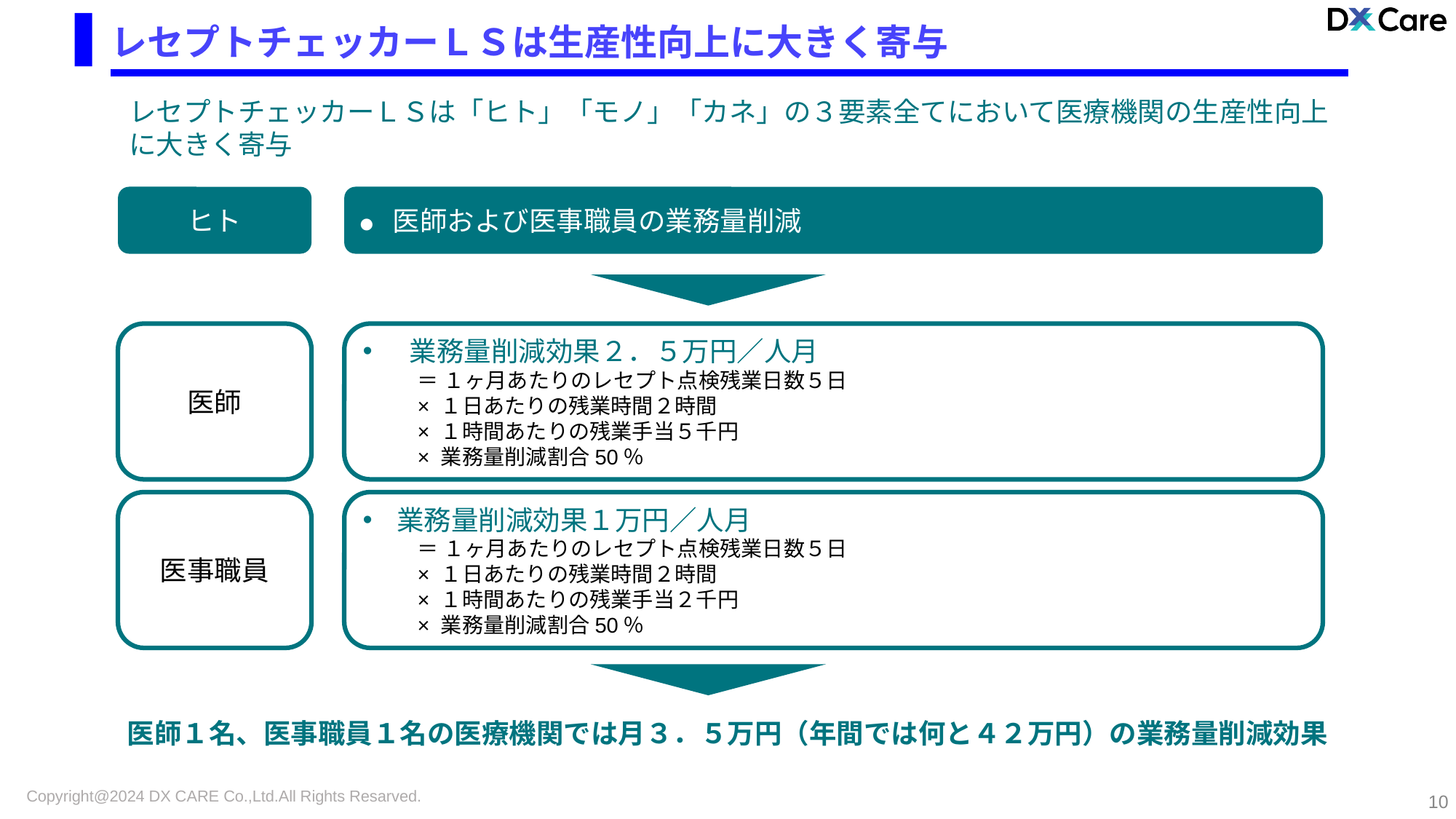

レセプトチェッカーＬＳは生産性向上に大きく寄与
レセプトチェッカーＬＳは「ヒト」「モノ」「カネ」の３要素全てにおいて医療機関の生産性向上に大きく寄与
ヒト
医師および医事職員の業務量削減

医師
 業務量削減効果２．５万円／人月
＝ １ヶ月あたりのレセプト点検残業日数５日
× １日あたりの残業時間２時間
× １時間あたりの残業手当５千円
× 業務量削減割合50％
医事職員
業務量削減効果１万円／人月
＝ １ヶ月あたりのレセプト点検残業日数５日
× １日あたりの残業時間２時間
× １時間あたりの残業手当２千円
× 業務量削減割合50％

医師１名、医事職員１名の医療機関では月３．５万円（年間では何と４２万円）の業務量削減効果
10